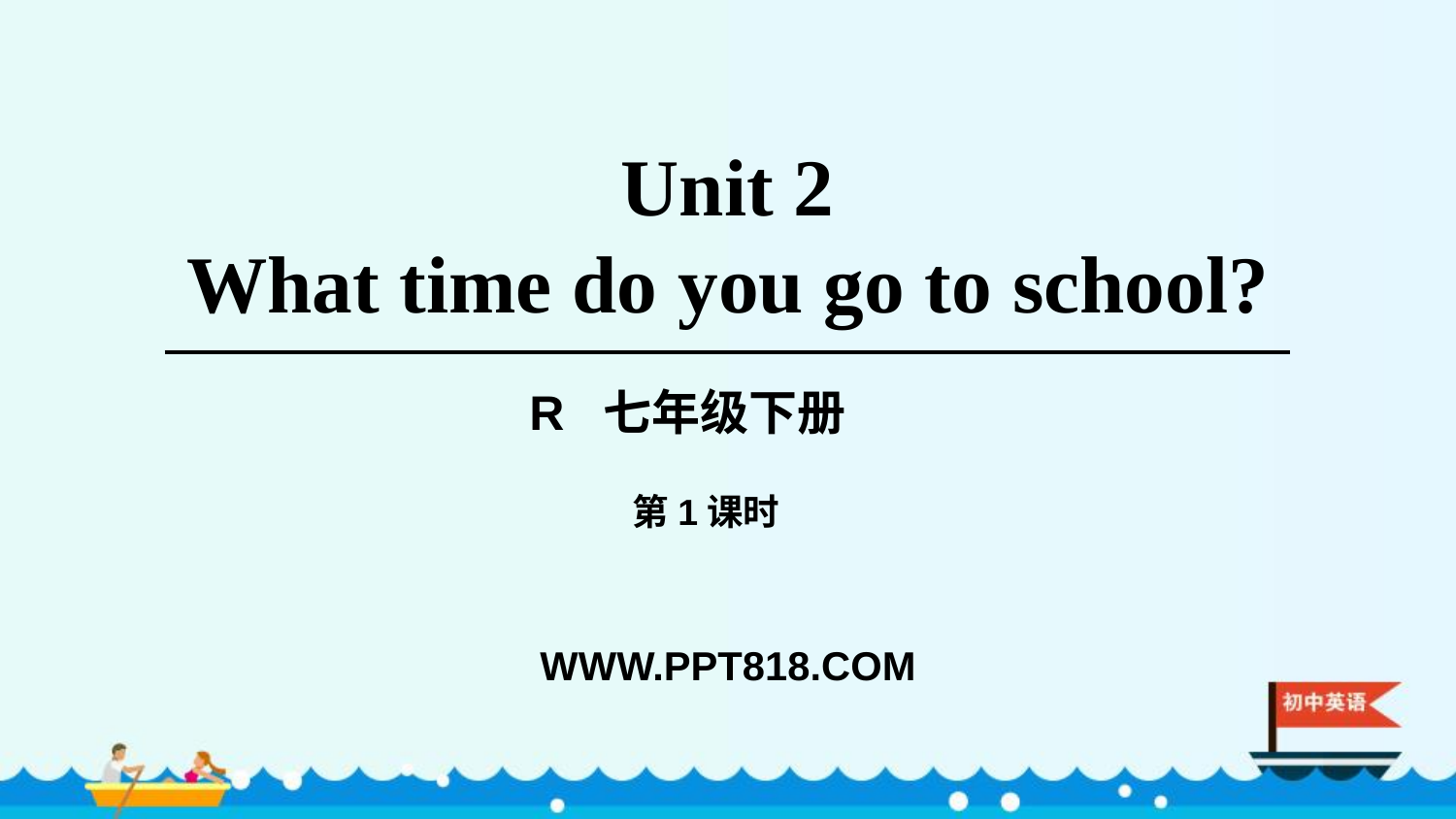

Unit 2
What time do you go to school?
R  七年级下册
第1课时
WWW.PPT818.COM